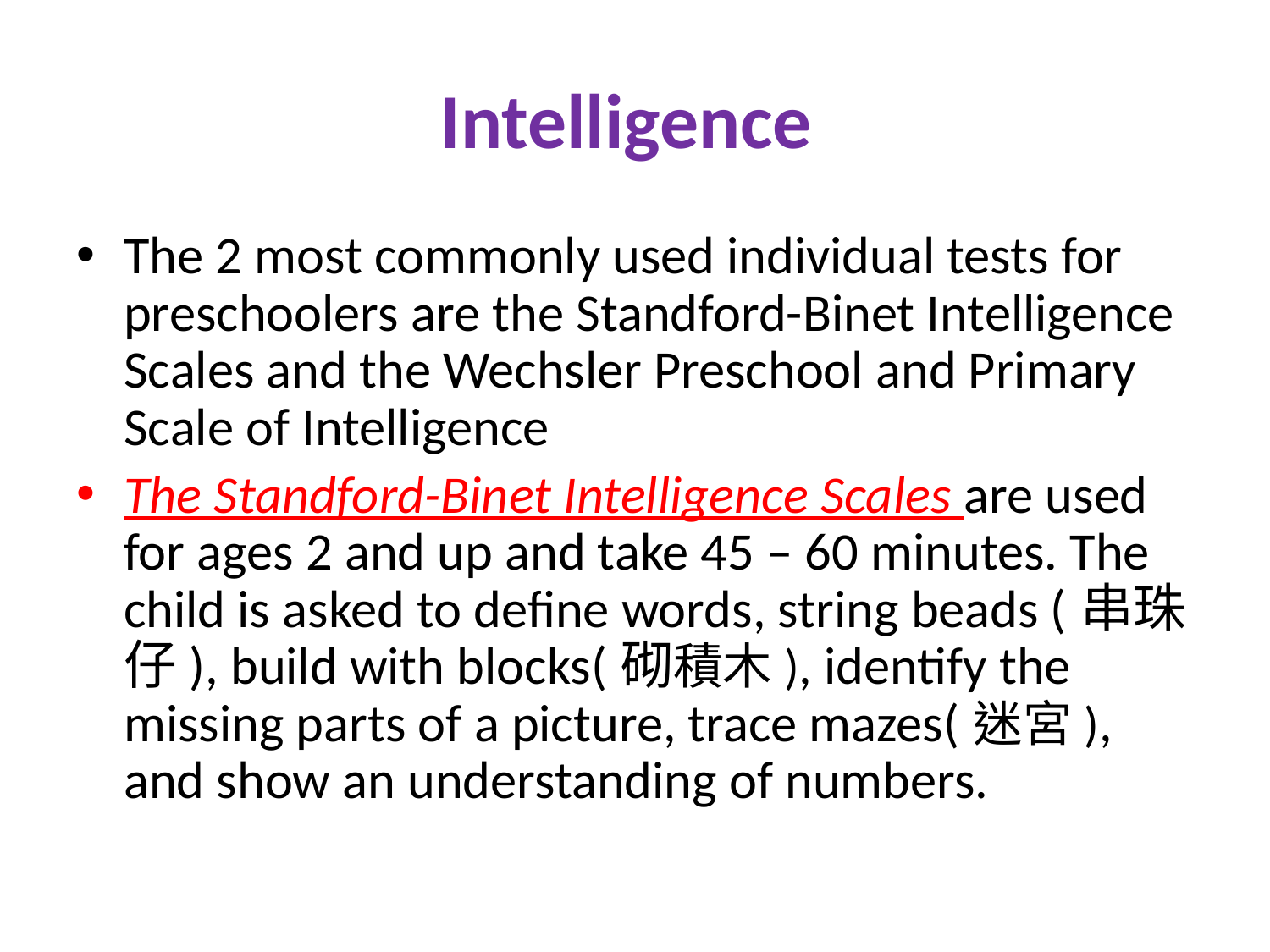

# Intelligence
The 2 most commonly used individual tests for preschoolers are the Standford-Binet Intelligence Scales and the Wechsler Preschool and Primary Scale of Intelligence
The Standford-Binet Intelligence Scales are used for ages 2 and up and take 45 – 60 minutes. The child is asked to define words, string beads (串珠仔), build with blocks(砌積木), identify the missing parts of a picture, trace mazes(迷宮), and show an understanding of numbers.